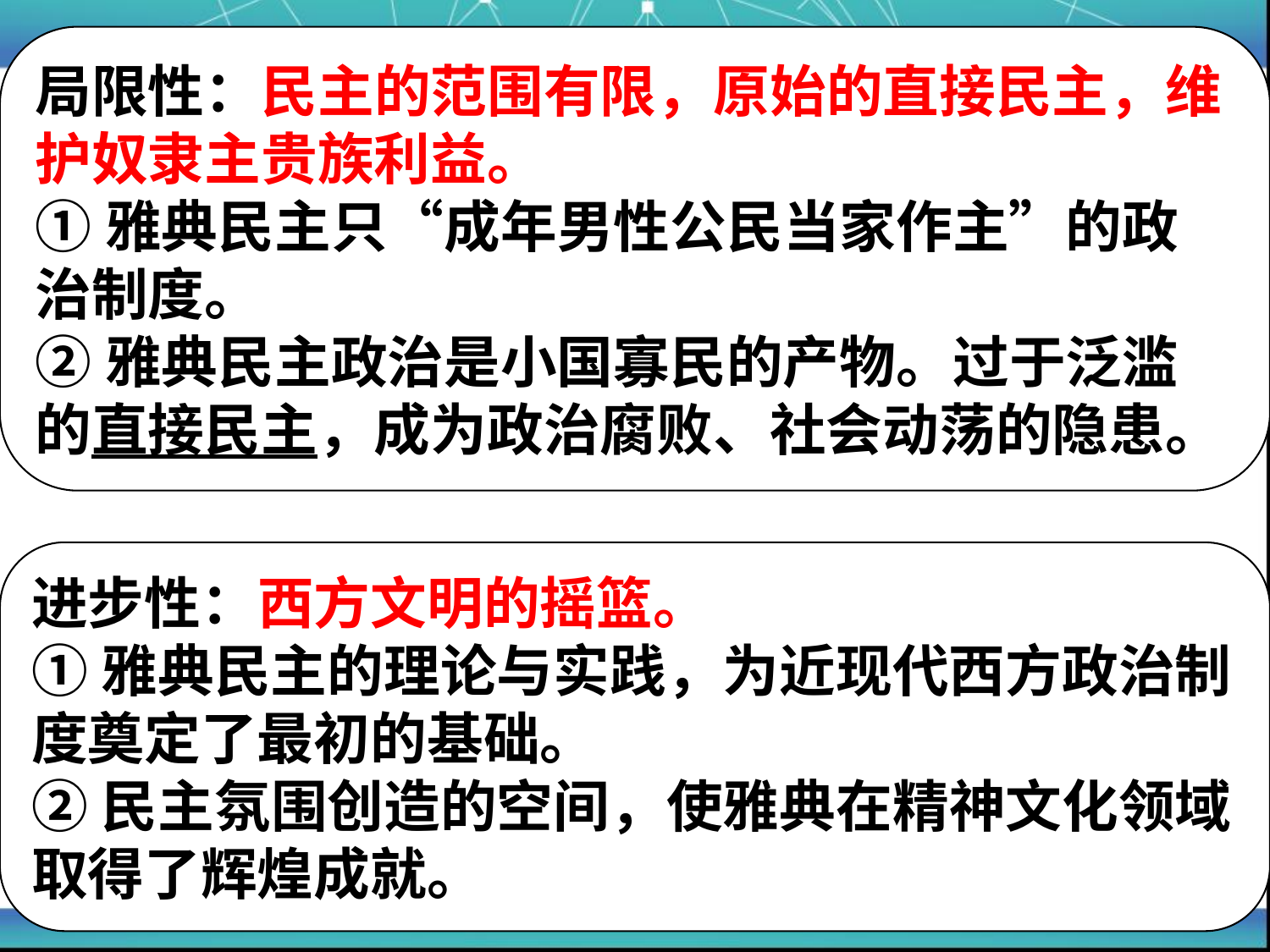

局限性：民主的范围有限，原始的直接民主，维护奴隶主贵族利益。
①雅典民主只“成年男性公民当家作主”的政治制度。
②雅典民主政治是小国寡民的产物。过于泛滥的直接民主，成为政治腐败、社会动荡的隐患。
进步性：西方文明的摇篮。
①雅典民主的理论与实践，为近现代西方政治制度奠定了最初的基础。
②民主氛围创造的空间，使雅典在精神文化领域取得了辉煌成就。